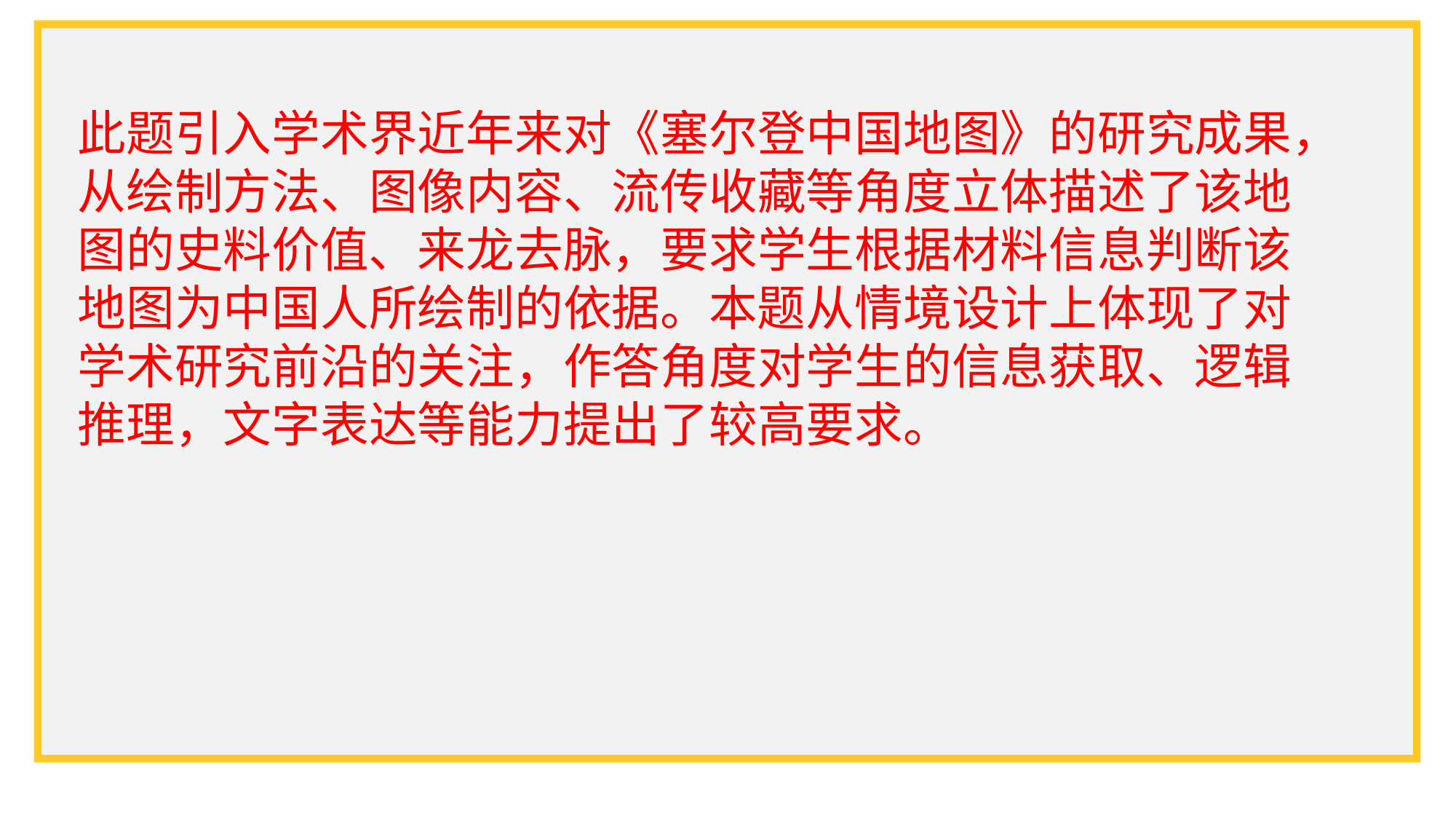

此题引入学术界近年来对《塞尔登中国地图》的研究成果，从绘制方法、图像内容、流传收藏等角度立体描述了该地图的史料价值、来龙去脉，要求学生根据材料信息判断该地图为中国人所绘制的依据。本题从情境设计上体现了对学术研究前沿的关注，作答角度对学生的信息获取、逻辑推理，文字表达等能力提出了较高要求。